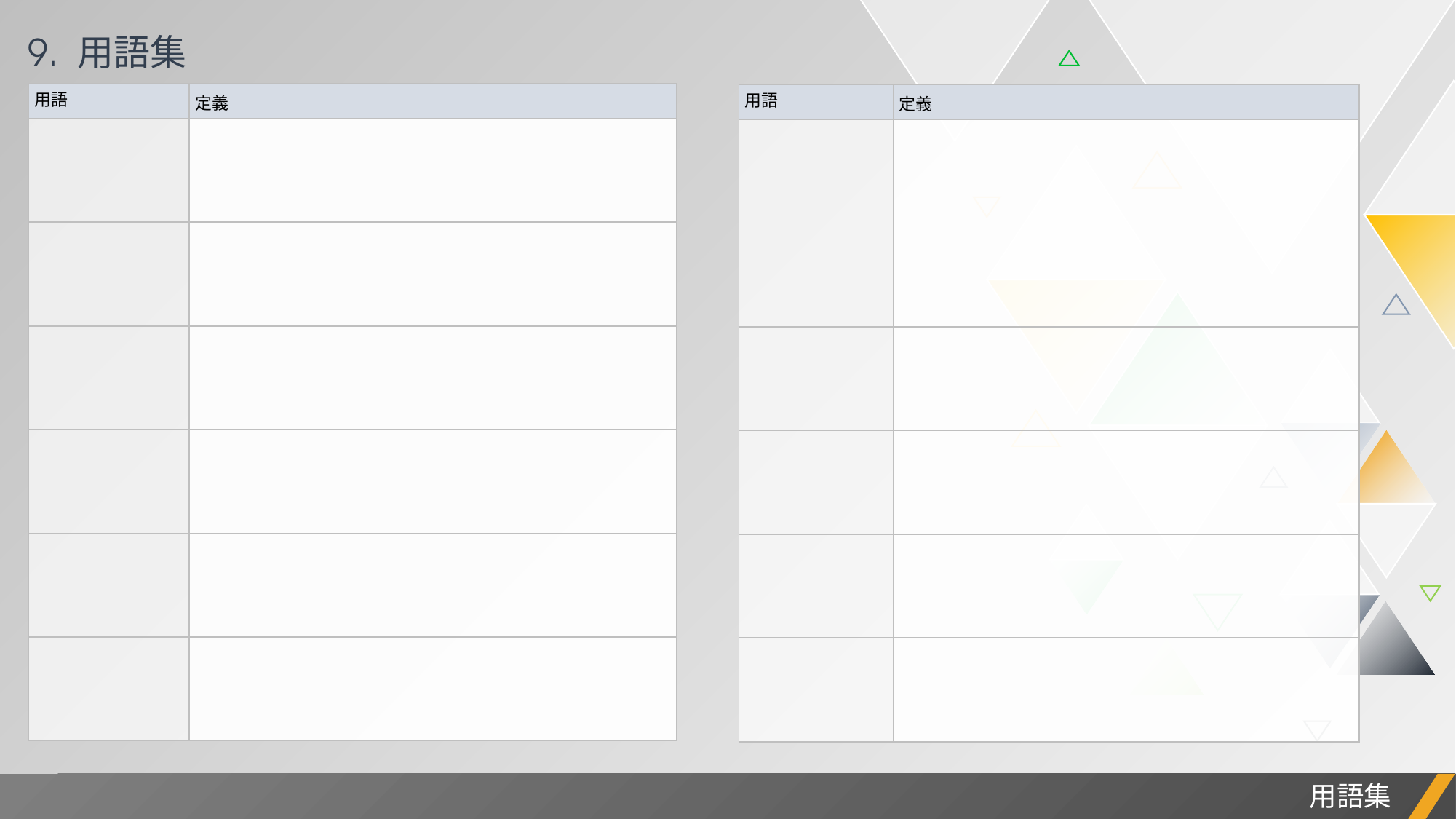

9. 用語集
| 用語 | 定義 |
| --- | --- |
|  |  |
|  |  |
|  |  |
|  |  |
|  |  |
|  |  |
| 用語 | 定義 |
| --- | --- |
|  |  |
|  |  |
|  |  |
|  |  |
|  |  |
|  |  |
プロジェクトレポート
用語集